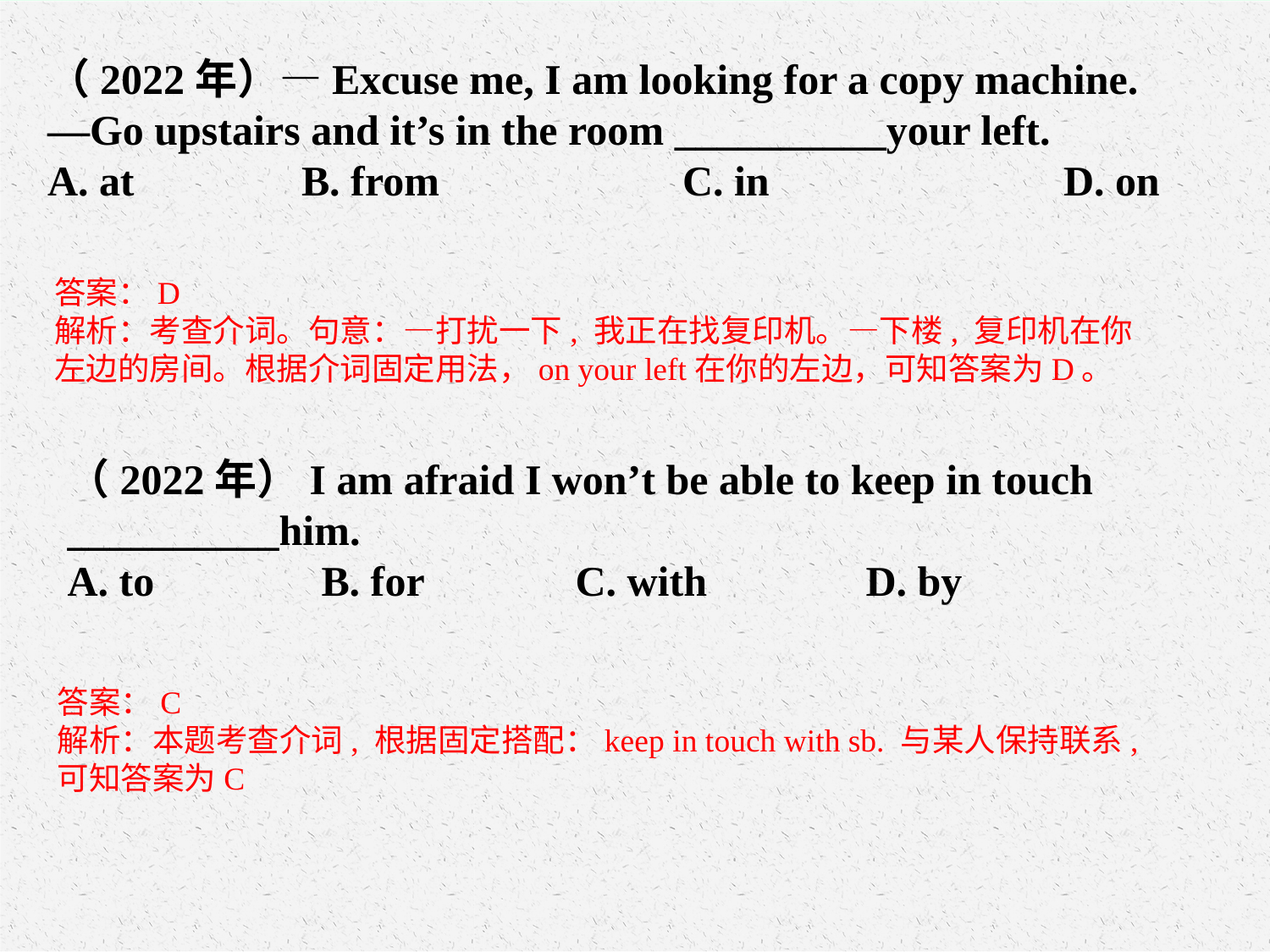

（2022年）—Excuse me, I am looking for a copy machine. —Go upstairs and it’s in the room __________your left.A. at		B. from		C. in			D. on
答案：D解析：考查介词。句意：—打扰一下, 我正在找复印机。—下楼, 复印机在你左边的房间。根据介词固定用法，on your left在你的左边，可知答案为D。
（2022年）I am afraid I won’t be able to keep in touch __________him. A. to		B. for		C. with               D. by
答案：C解析：本题考查介词, 根据固定搭配：keep in touch with sb. 与某人保持联系, 可知答案为C